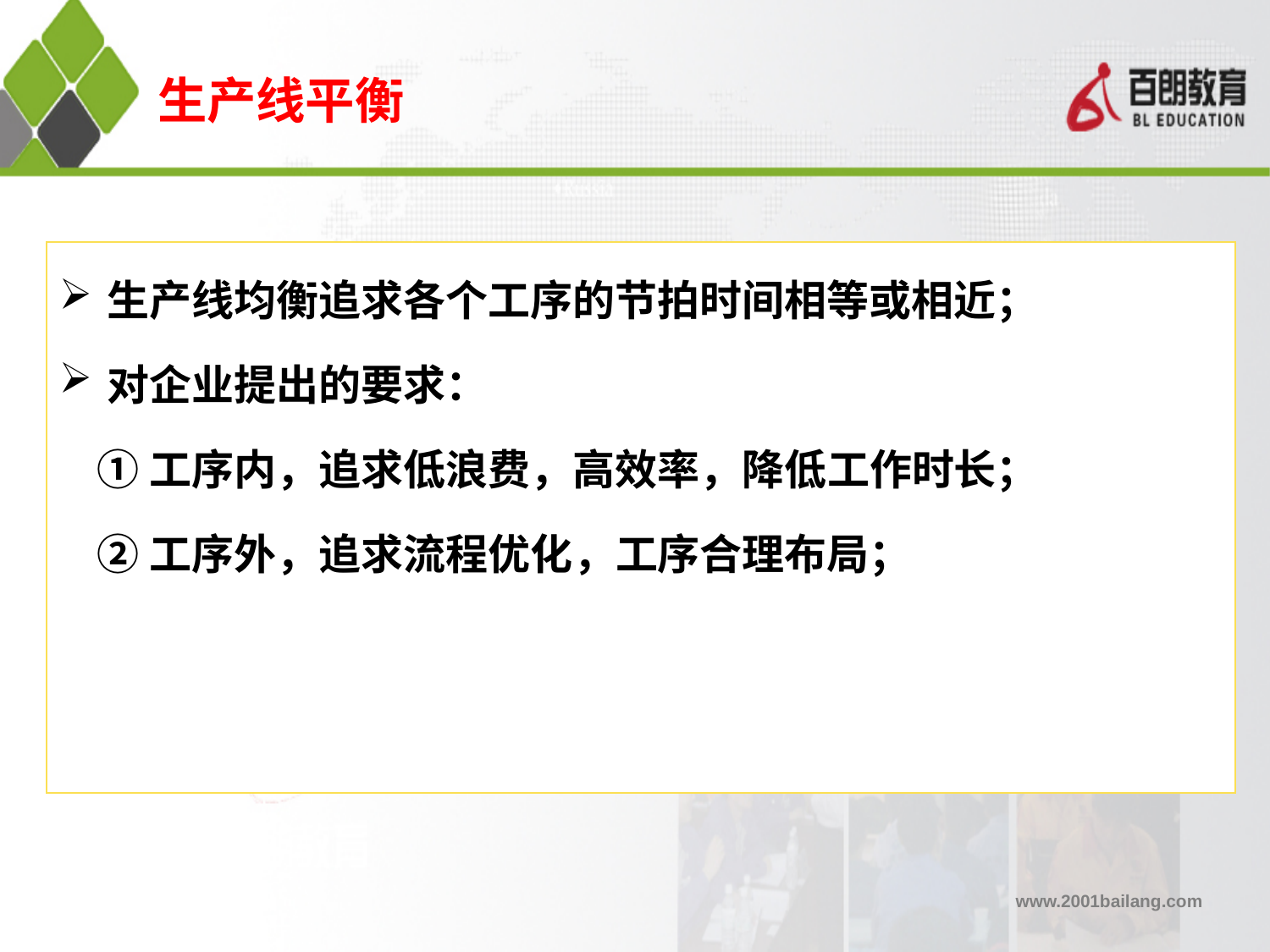

# 生产线平衡
生产线均衡追求各个工序的节拍时间相等或相近；
对企业提出的要求：
    ①工序内，追求低浪费，高效率，降低工作时长；
    ②工序外，追求流程优化，工序合理布局；